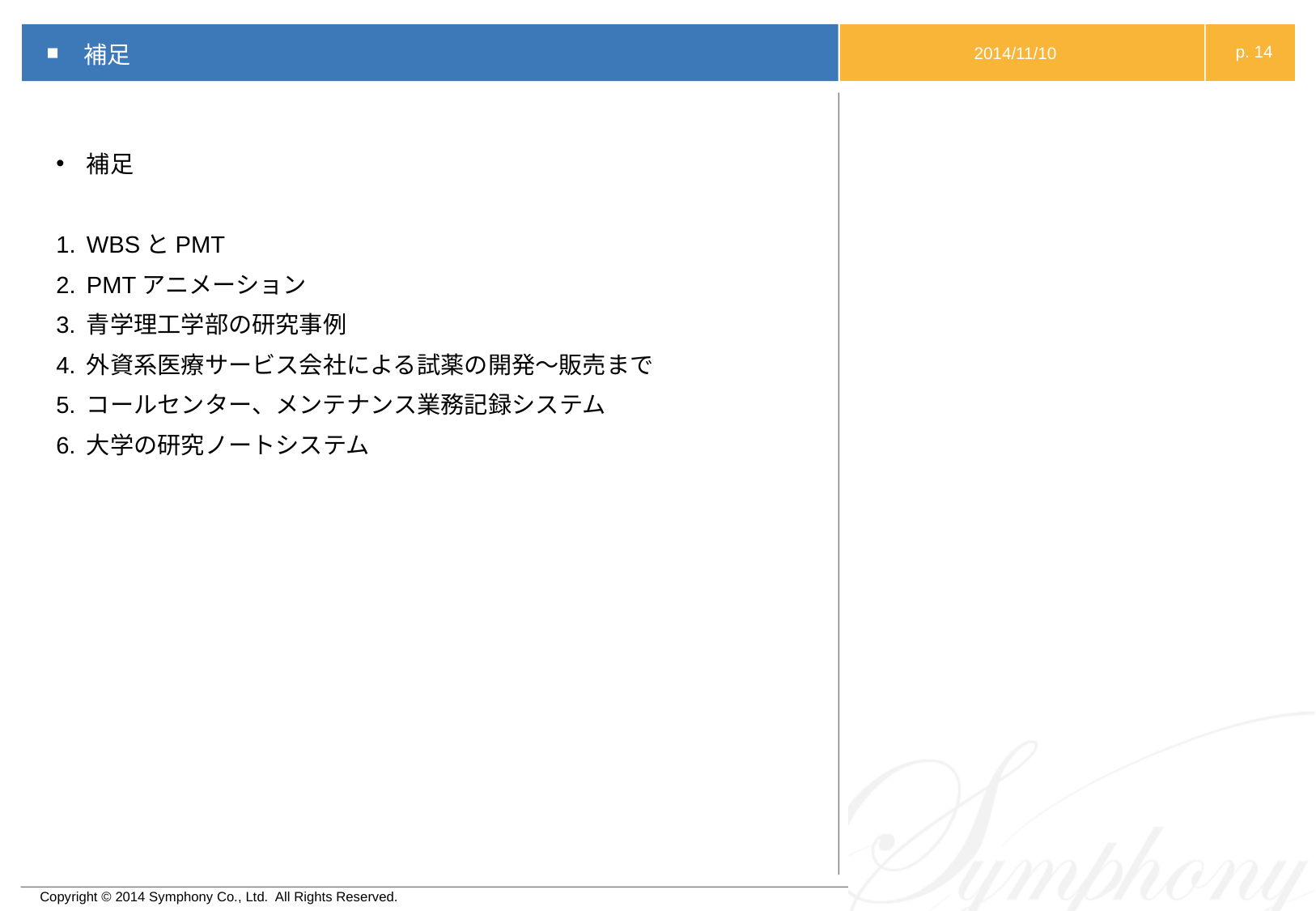

補足
補足

WBSとPMT
PMTアニメーション
青学理工学部の研究事例
外資系医療サービス会社による試薬の開発〜販売まで
コールセンター、メンテナンス業務記録システム
大学の研究ノートシステム